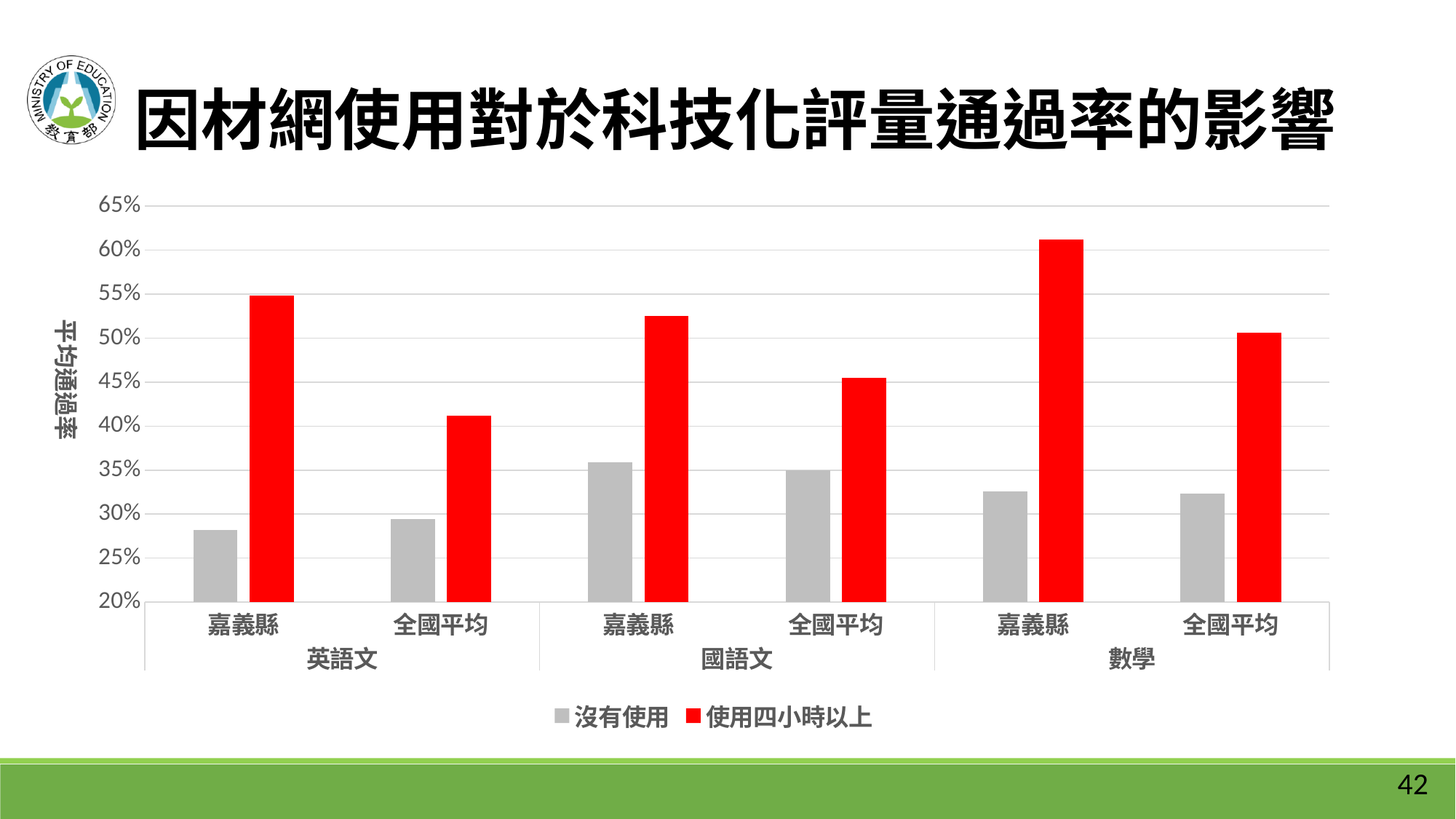

42
# 因材網使用對於科技化評量通過率的影響

### Chart

| Category | 沒有使用 | 使用四小時以上 |
|---|---|---|
| 嘉義縣 | 0.282 | 0.5481 |
| 全國平均 | 0.2941 | 0.4122 |
| 嘉義縣 | 0.3586 | 0.5248 |
| 全國平均 | 0.3499 | 0.4553 |
| 嘉義縣 | 0.3257 | 0.612 |
| 全國平均 | 0.3234 | 0.5059 |
平均通過率